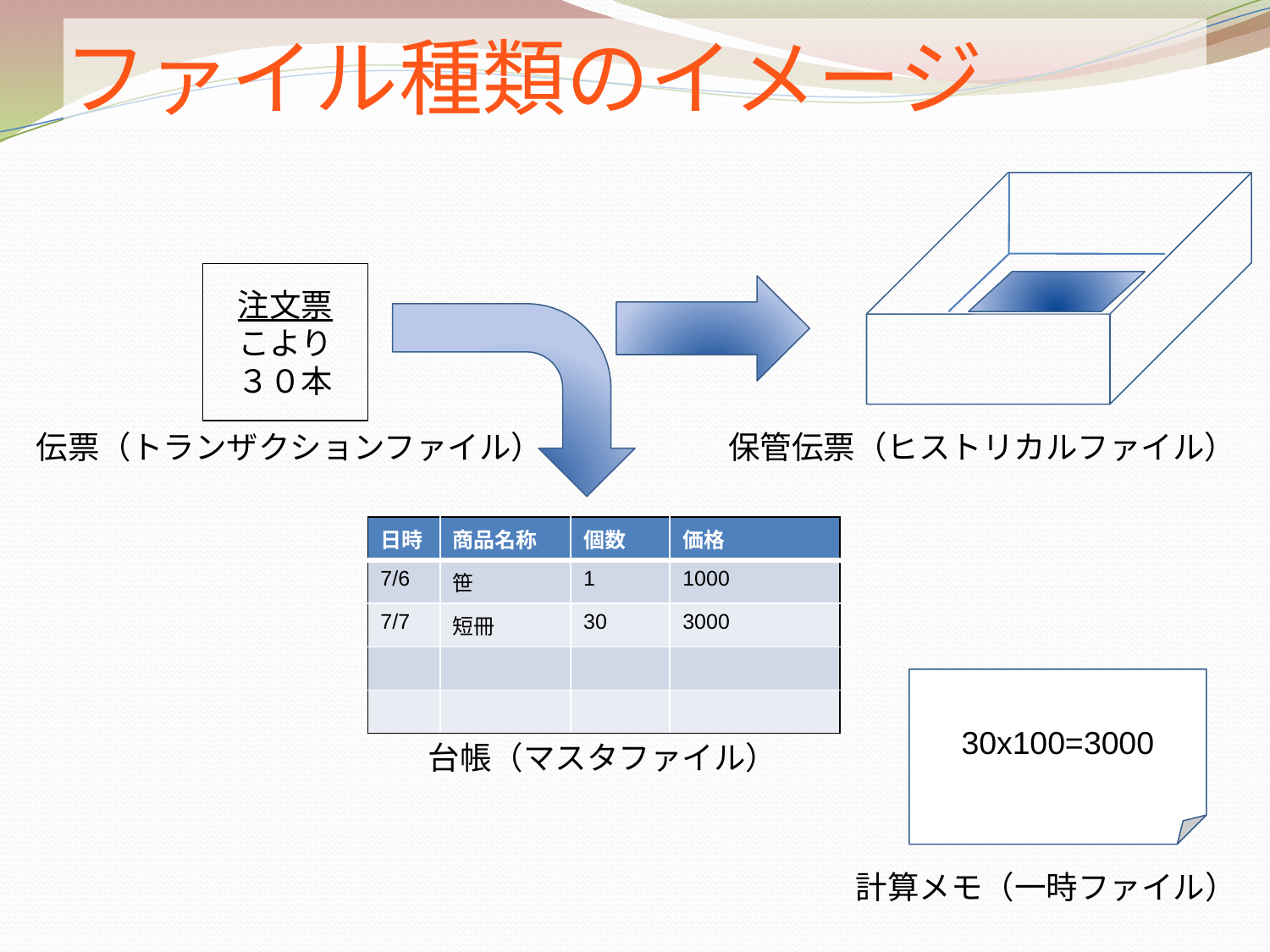

# ファイル種類のイメージ

注文票
こより
３０本

伝票（トランザクションファイル）
保管伝票（ヒストリカルファイル）
| 日時 | 商品名称 | 個数 | 価格 |
| --- | --- | --- | --- |
| 7/6 | 笹 | 1 | 1000 |
| 7/7 | 短冊 | 30 | 3000 |
|  |  |  |  |
|  |  |  |  |
30x100=3000
台帳（マスタファイル）
計算メモ（一時ファイル）